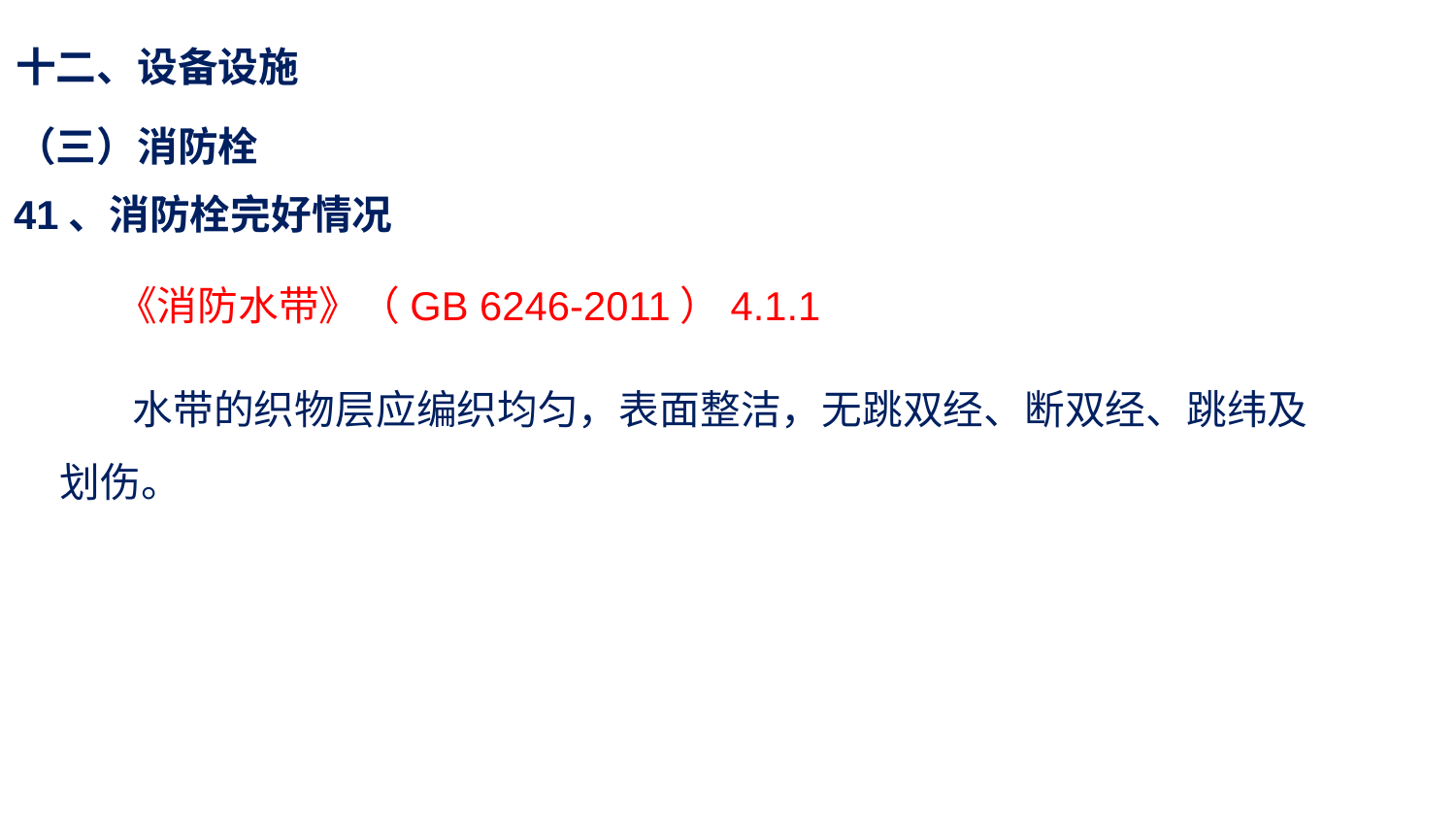

十二、设备设施
（三）消防栓
41、消防栓完好情况
《消防水带》（GB 6246-2011）4.1.1
水带的织物层应编织均匀，表面整洁，无跳双经、断双经、跳纬及划伤。